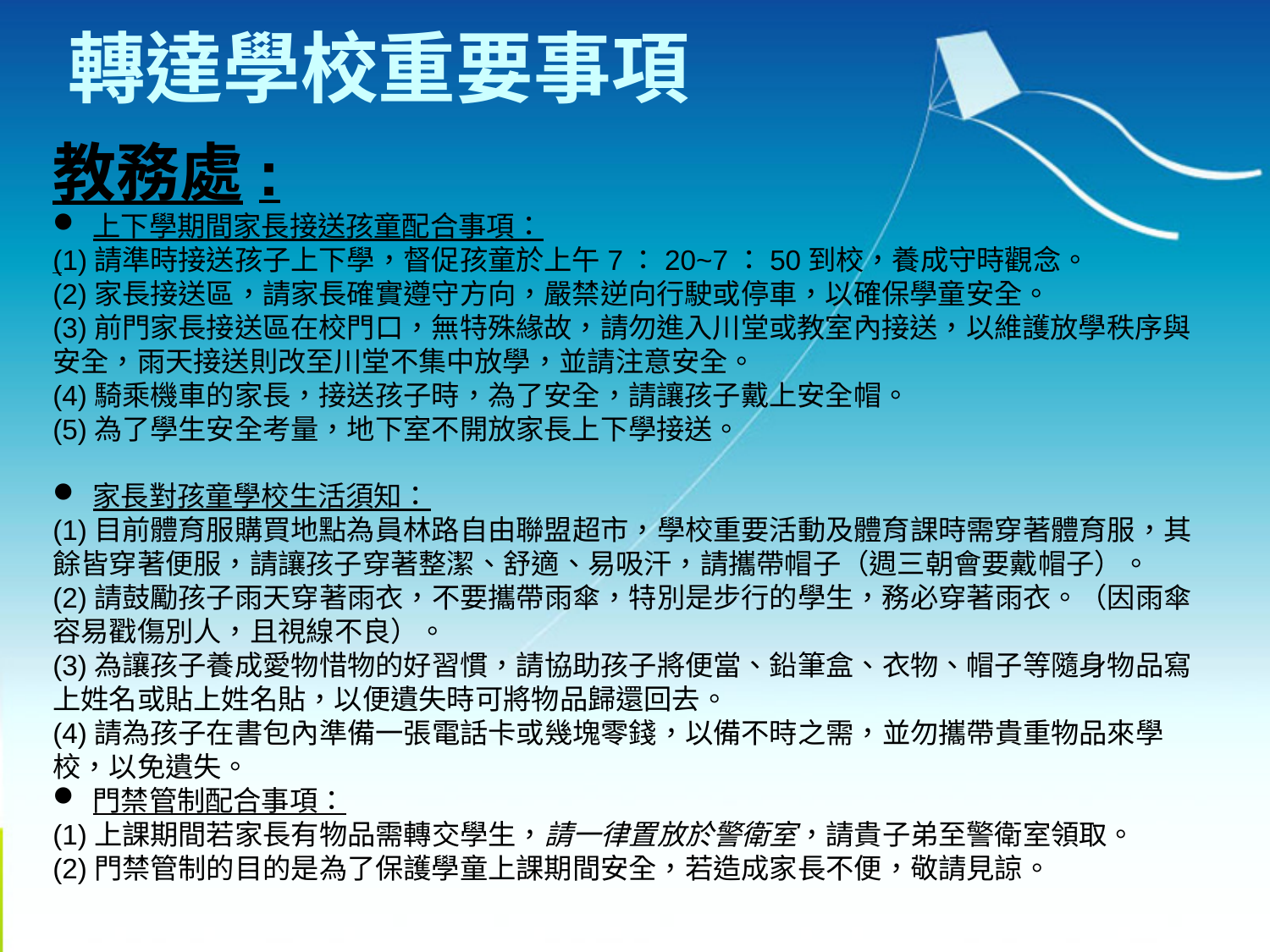

# 轉達學校重要事項
教務處:
上下學期間家長接送孩童配合事項：
(1)請準時接送孩子上下學，督促孩童於上午7：20~7：50到校，養成守時觀念。
(2)家長接送區，請家長確實遵守方向，嚴禁逆向行駛或停車，以確保學童安全。
(3)前門家長接送區在校門口，無特殊緣故，請勿進入川堂或教室內接送，以維護放學秩序與安全，雨天接送則改至川堂不集中放學，並請注意安全。
(4)騎乘機車的家長，接送孩子時，為了安全，請讓孩子戴上安全帽。
(5)為了學生安全考量，地下室不開放家長上下學接送。

家長對孩童學校生活須知：
(1)目前體育服購買地點為員林路自由聯盟超市，學校重要活動及體育課時需穿著體育服，其餘皆穿著便服，請讓孩子穿著整潔、舒適、易吸汗，請攜帶帽子（週三朝會要戴帽子）。
(2)請鼓勵孩子雨天穿著雨衣，不要攜帶雨傘，特別是步行的學生，務必穿著雨衣。（因雨傘容易戳傷別人，且視線不良）。
(3)為讓孩子養成愛物惜物的好習慣，請協助孩子將便當、鉛筆盒、衣物、帽子等隨身物品寫上姓名或貼上姓名貼，以便遺失時可將物品歸還回去。
(4)請為孩子在書包內準備一張電話卡或幾塊零錢，以備不時之需，並勿攜帶貴重物品來學校，以免遺失。
門禁管制配合事項：
(1)上課期間若家長有物品需轉交學生，請一律置放於警衛室，請貴子弟至警衛室領取。
(2)門禁管制的目的是為了保護學童上課期間安全，若造成家長不便，敬請見諒。